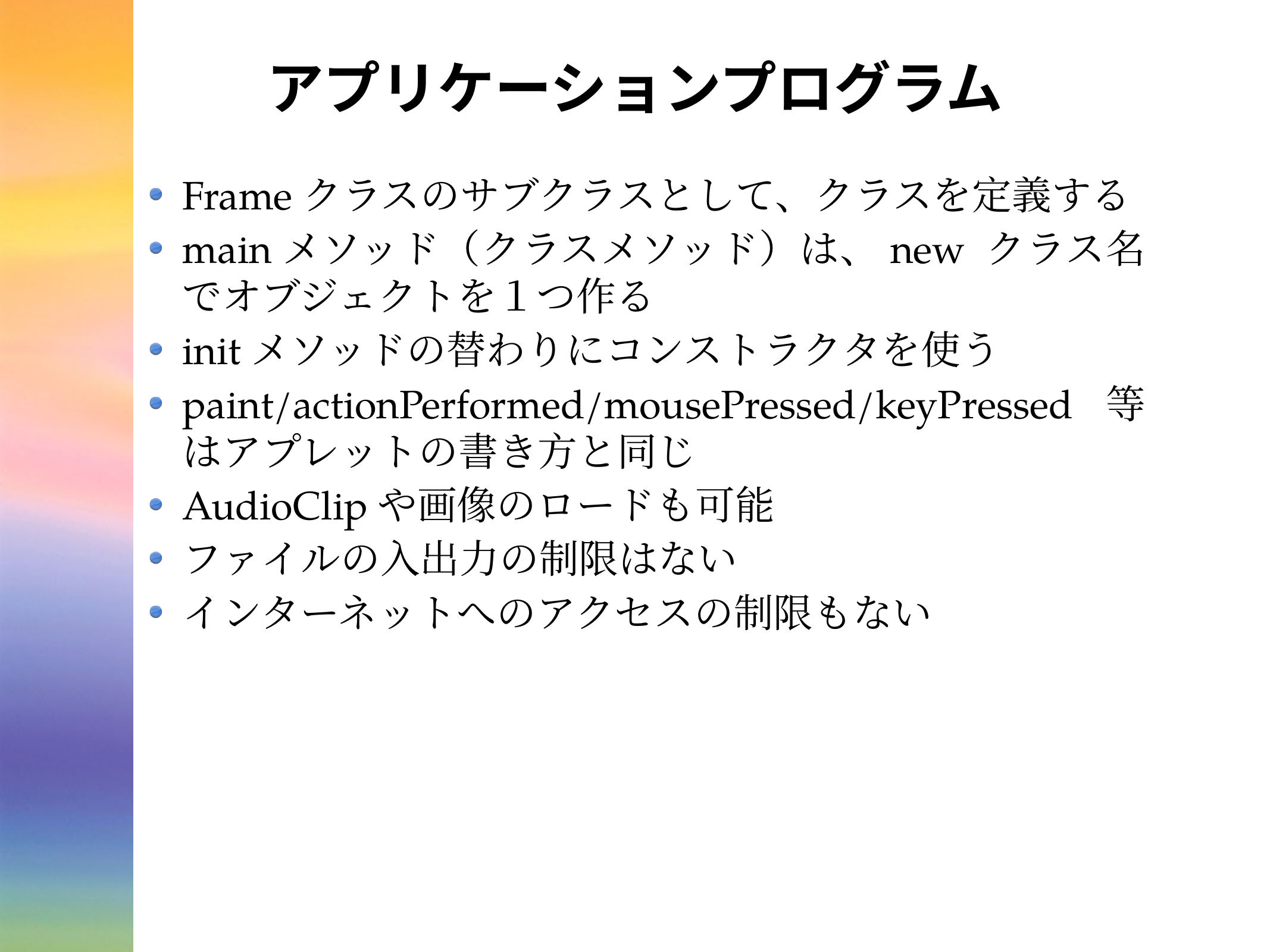

# アプリケーションプログラム
Frameクラスのサブクラスとして、クラスを定義する
mainメソッド（クラスメソッド）は、new クラス名でオブジェクトを１つ作る
initメソッドの替わりにコンストラクタを使う
paint/actionPerformed/mousePressed/keyPressed等はアプレットの書き方と同じ
AudioClipや画像のロードも可能
ファイルの入出力の制限はない
インターネットへのアクセスの制限もない